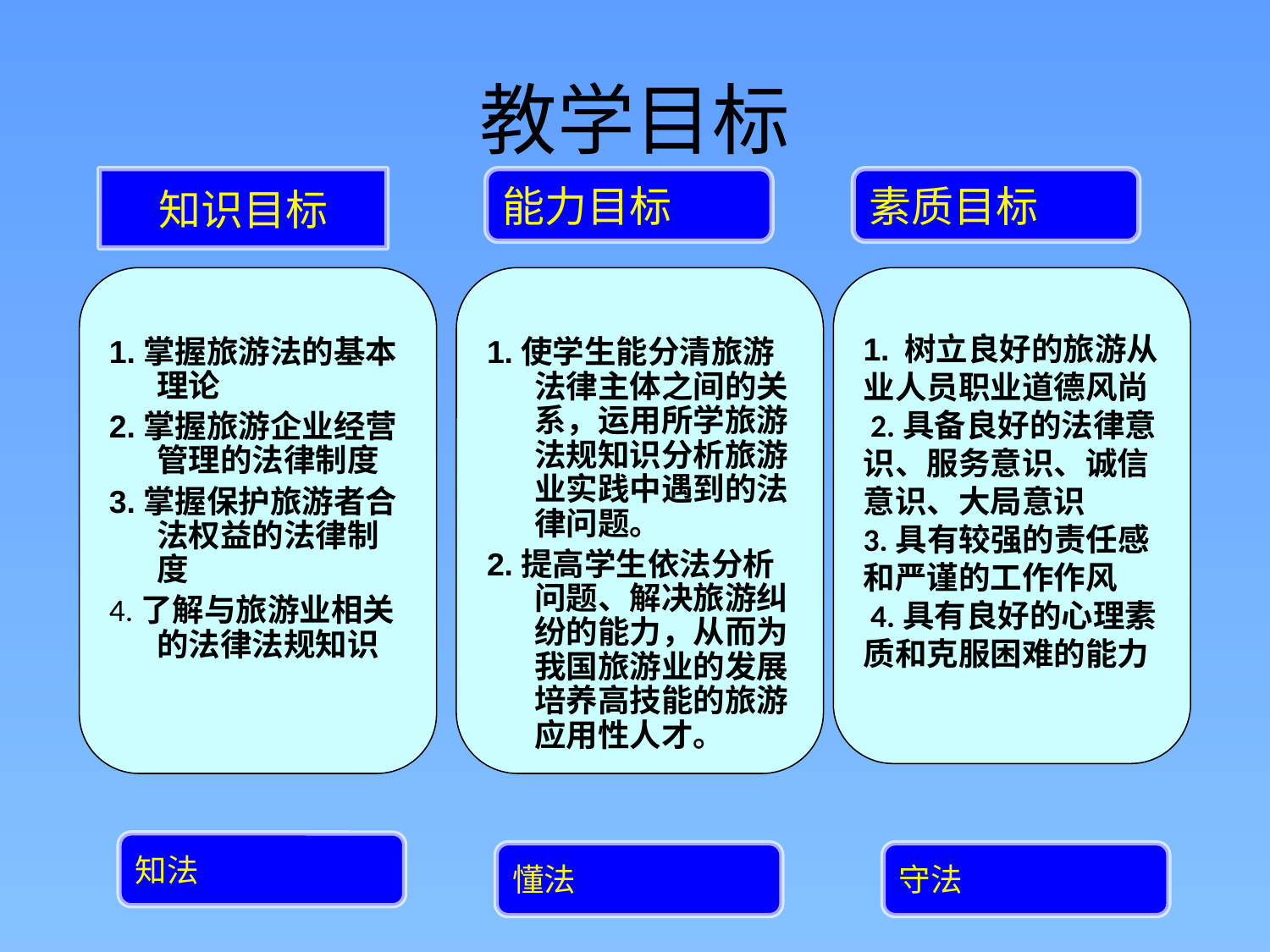

# 教学目标
知识目标
能力目标
素质目标

1.掌握旅游法的基本理论
2.掌握旅游企业经营管理的法律制度
3.掌握保护旅游者合法权益的法律制度
4.了解与旅游业相关的法律法规知识

1.使学生能分清旅游法律主体之间的关系，运用所学旅游法规知识分析旅游业实践中遇到的法律问题。
2.提高学生依法分析问题、解决旅游纠纷的能力，从而为我国旅游业的发展培养高技能的旅游应用性人才。

1. 树立良好的旅游从业人员职业道德风尚
 2.具备良好的法律意识、服务意识、诚信意识、大局意识
3.具有较强的责任感和严谨的工作作风
 4.具有良好的心理素质和克服困难的能力

知法
懂法
守法